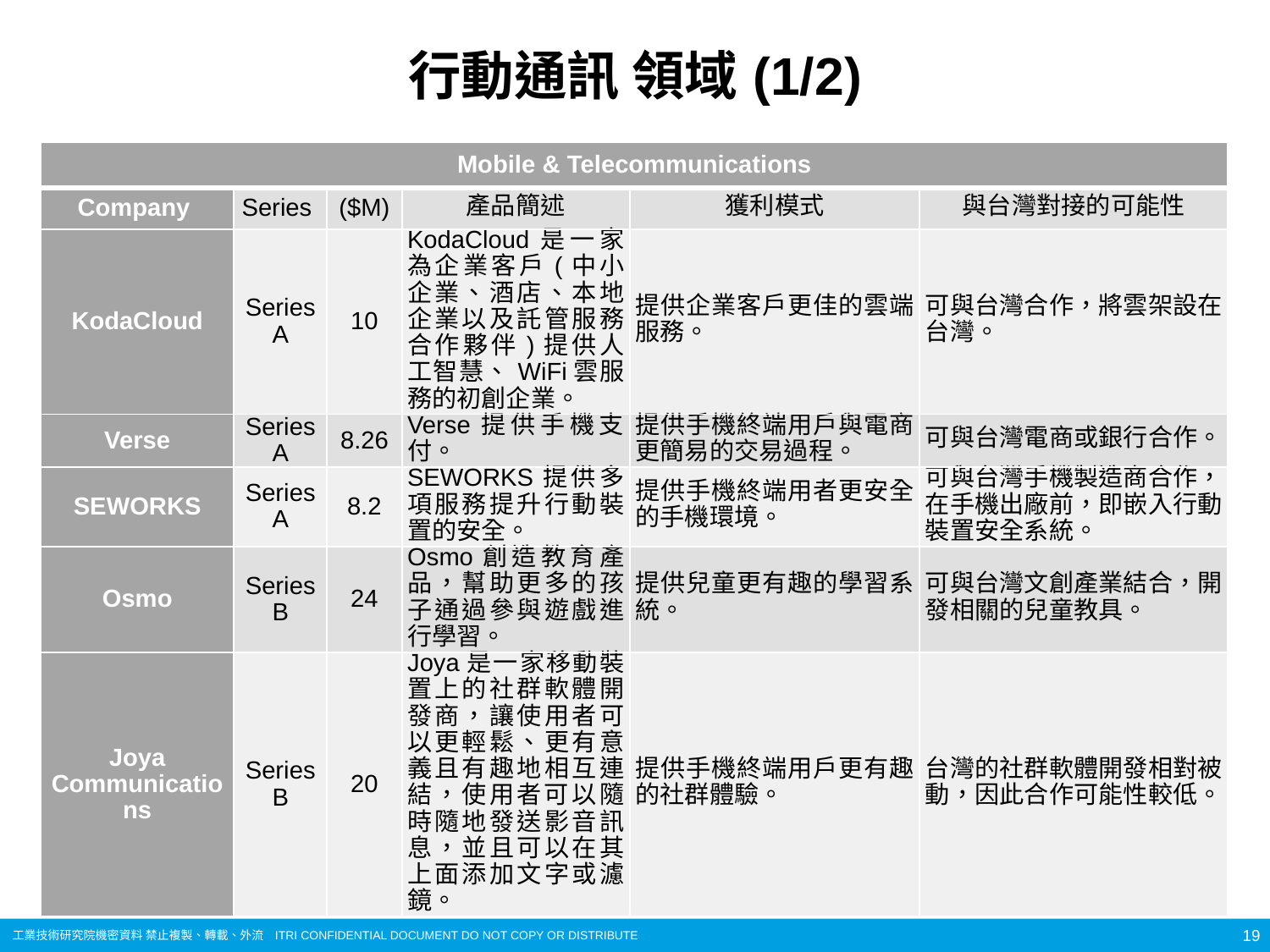

# 行動通訊 領域(1/2)
| Mobile & Telecommunications |  |  |  |  |  |
| --- | --- | --- | --- | --- | --- |
| Company | Series | ($M) | 產品簡述 | 獲利模式 | 與台灣對接的可能性 |
| KodaCloud | Series A | 10 | KodaCloud是一家為企業客戶(中小企業、酒店、本地企業以及託管服務合作夥伴)提供人工智慧、WiFi雲服務的初創企業。 | 提供企業客戶更佳的雲端服務。 | 可與台灣合作，將雲架設在台灣。 |
| Verse | Series A | 8.26 | Verse提供手機支付。 | 提供手機終端用戶與電商更簡易的交易過程。 | 可與台灣電商或銀行合作。 |
| SEWORKS | Series A | 8.2 | SEWORKS提供多項服務提升行動裝置的安全。 | 提供手機終端用者更安全的手機環境。 | 可與台灣手機製造商合作，在手機出廠前，即嵌入行動裝置安全系統。 |
| Osmo | Series B | 24 | Osmo創造教育產品，幫助更多的孩子通過參與遊戲進行學習。 | 提供兒童更有趣的學習系統。 | 可與台灣文創產業結合，開發相關的兒童教具。 |
| Joya Communications | Series B | 20 | Joya是一家移動裝置上的社群軟體開發商，讓使用者可以更輕鬆、更有意義且有趣地相互連結，使用者可以隨時隨地發送影音訊息，並且可以在其上面添加文字或濾鏡。 | 提供手機終端用戶更有趣的社群體驗。 | 台灣的社群軟體開發相對被動，因此合作可能性較低。 |